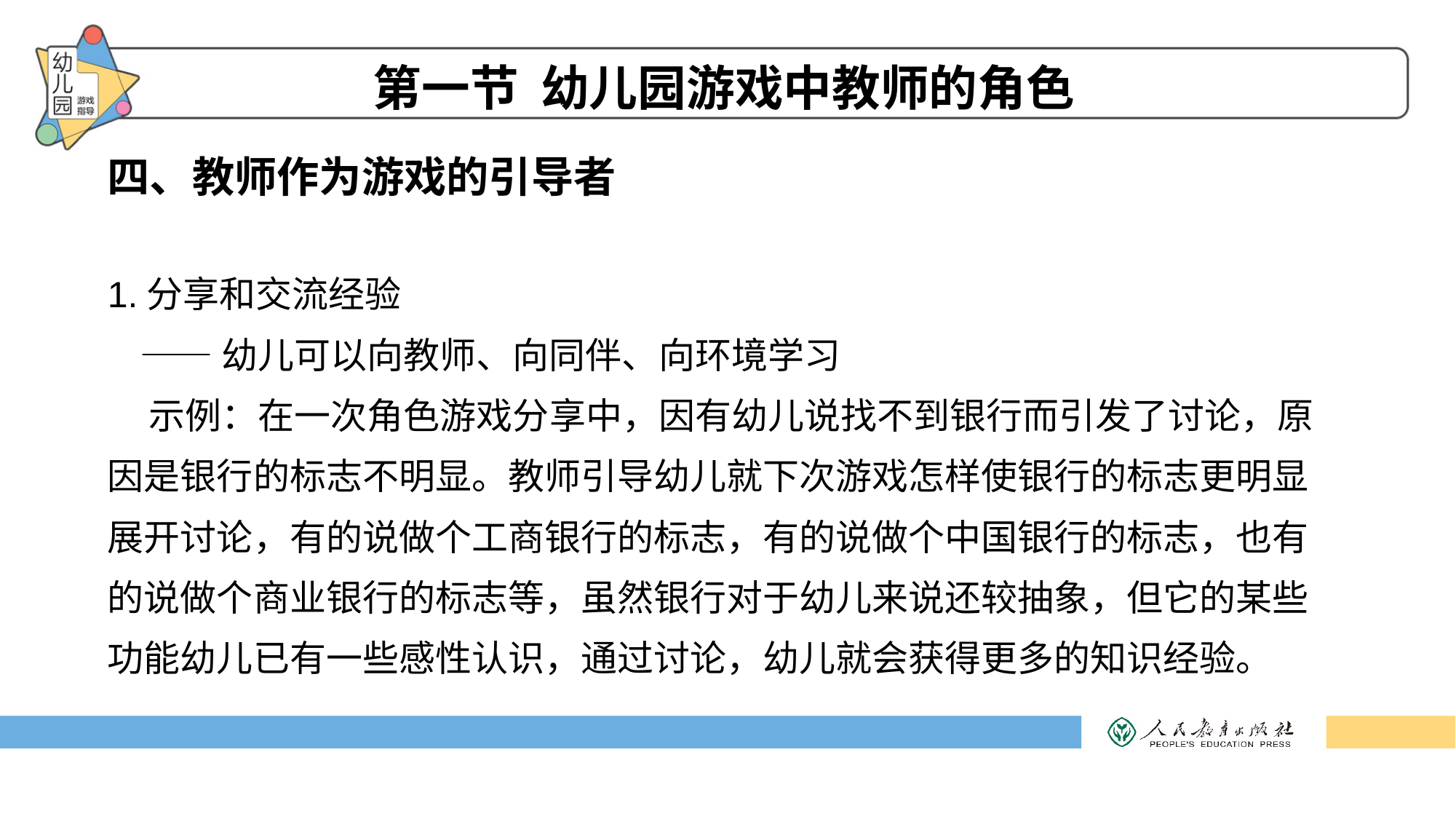

# 第一节  幼儿园游戏中教师的角色
四、教师作为游戏的引导者

1.分享和交流经验
    ——幼儿可以向教师、向同伴、向环境学习
    示例：在一次角色游戏分享中，因有幼儿说找不到银行而引发了讨论，原因是银行的标志不明显。教师引导幼儿就下次游戏怎样使银行的标志更明显展开讨论，有的说做个工商银行的标志，有的说做个中国银行的标志，也有的说做个商业银行的标志等，虽然银行对于幼儿来说还较抽象，但它的某些功能幼儿已有一些感性认识，通过讨论，幼儿就会获得更多的知识经验。